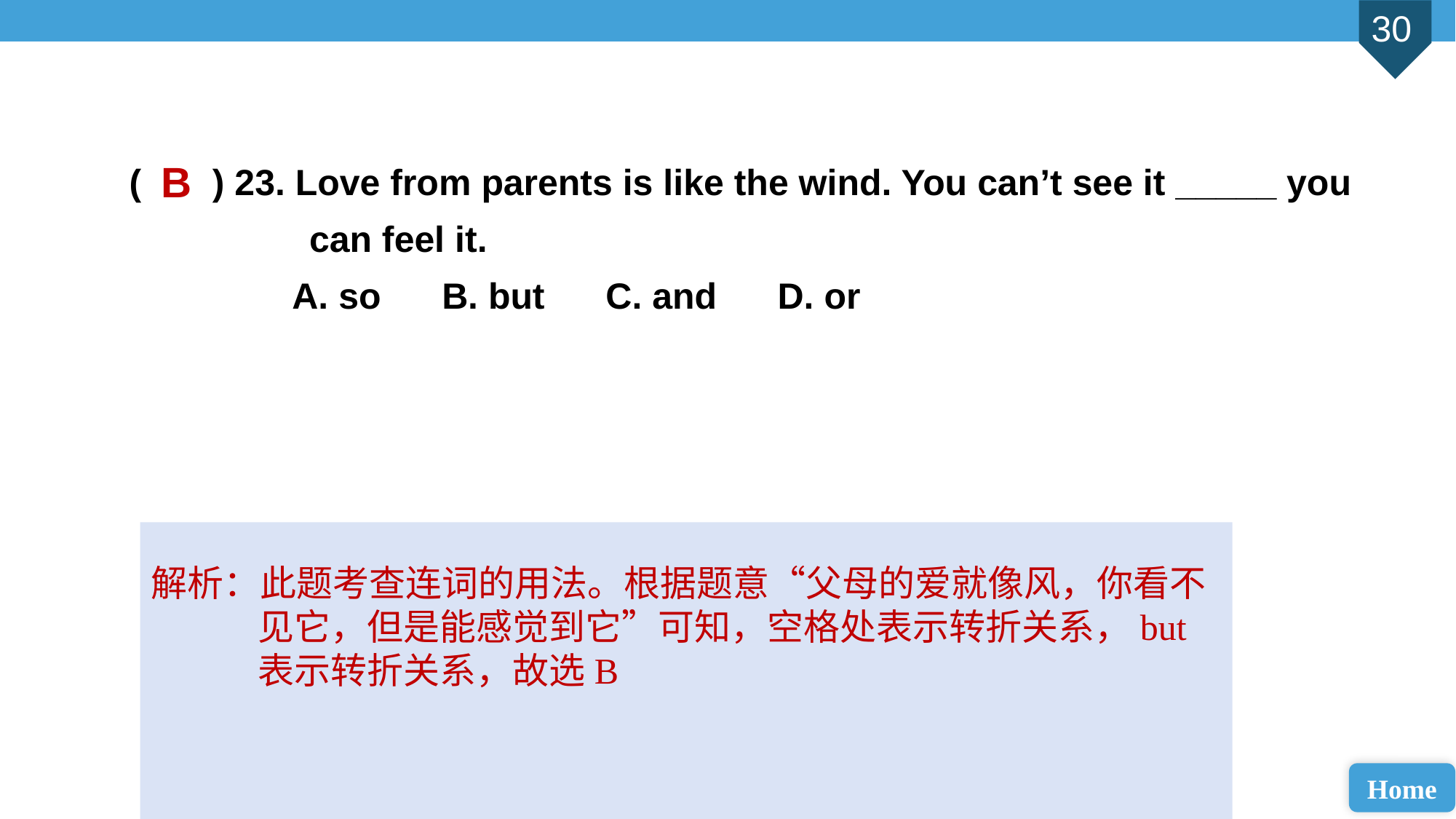

(       ) 23. Love from parents is like the wind. You can’t see it _____ you   	       can feel it.
                A. so      B. but      C. and      D. or
B

解析：此题考查连词的用法。根据题意“父母的爱就像风，你看不见它，但是能感觉到它”可知，空格处表示转折关系，but表示转折关系，故选B